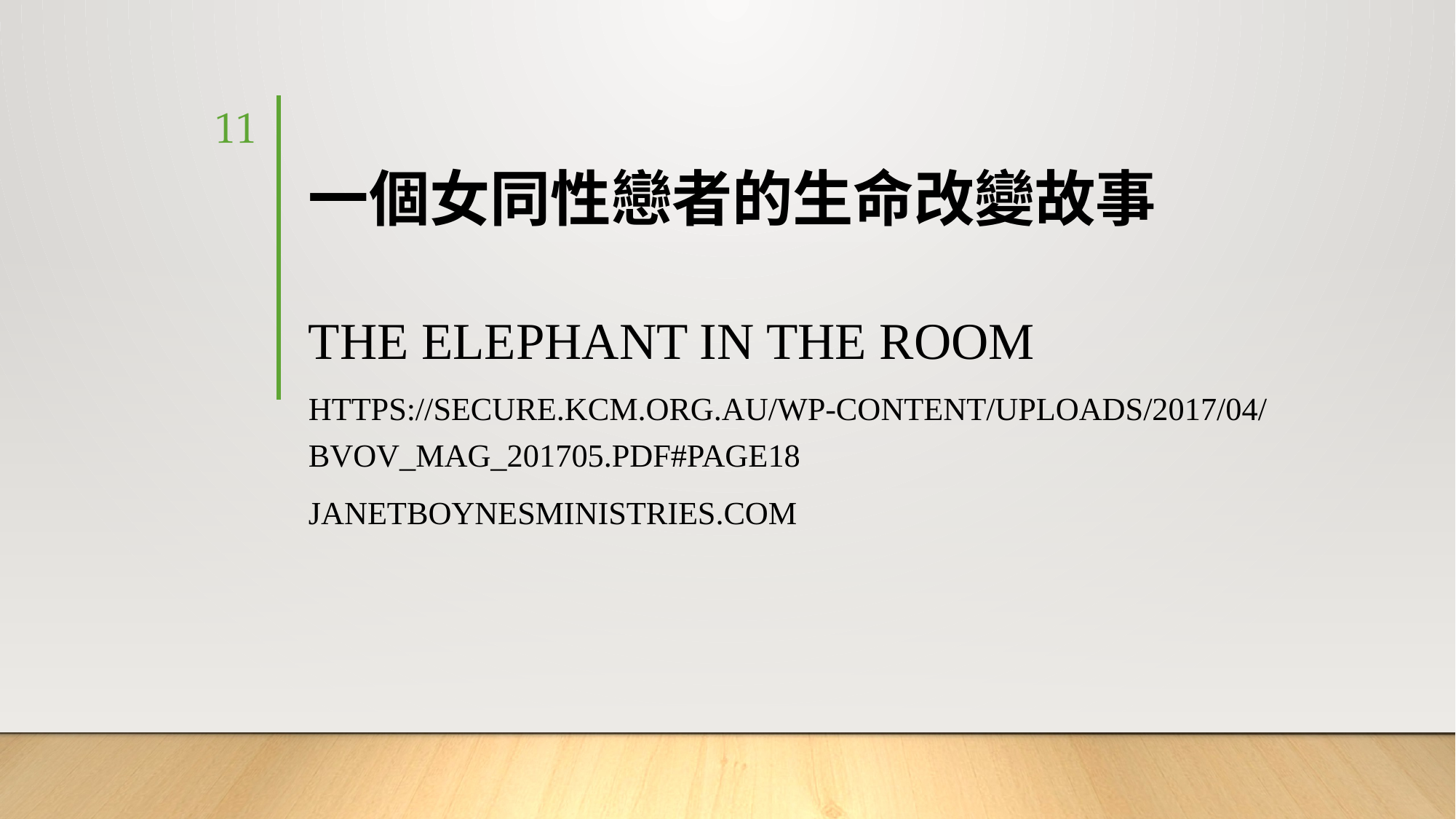

11
# 一個女同性戀者的生命改變故事
The Elephant in the Room
https://secure.kcm.org.au/wp-content/uploads/2017/04/bvov_mag_201705.pdf#page18
Janetboynesministries.com